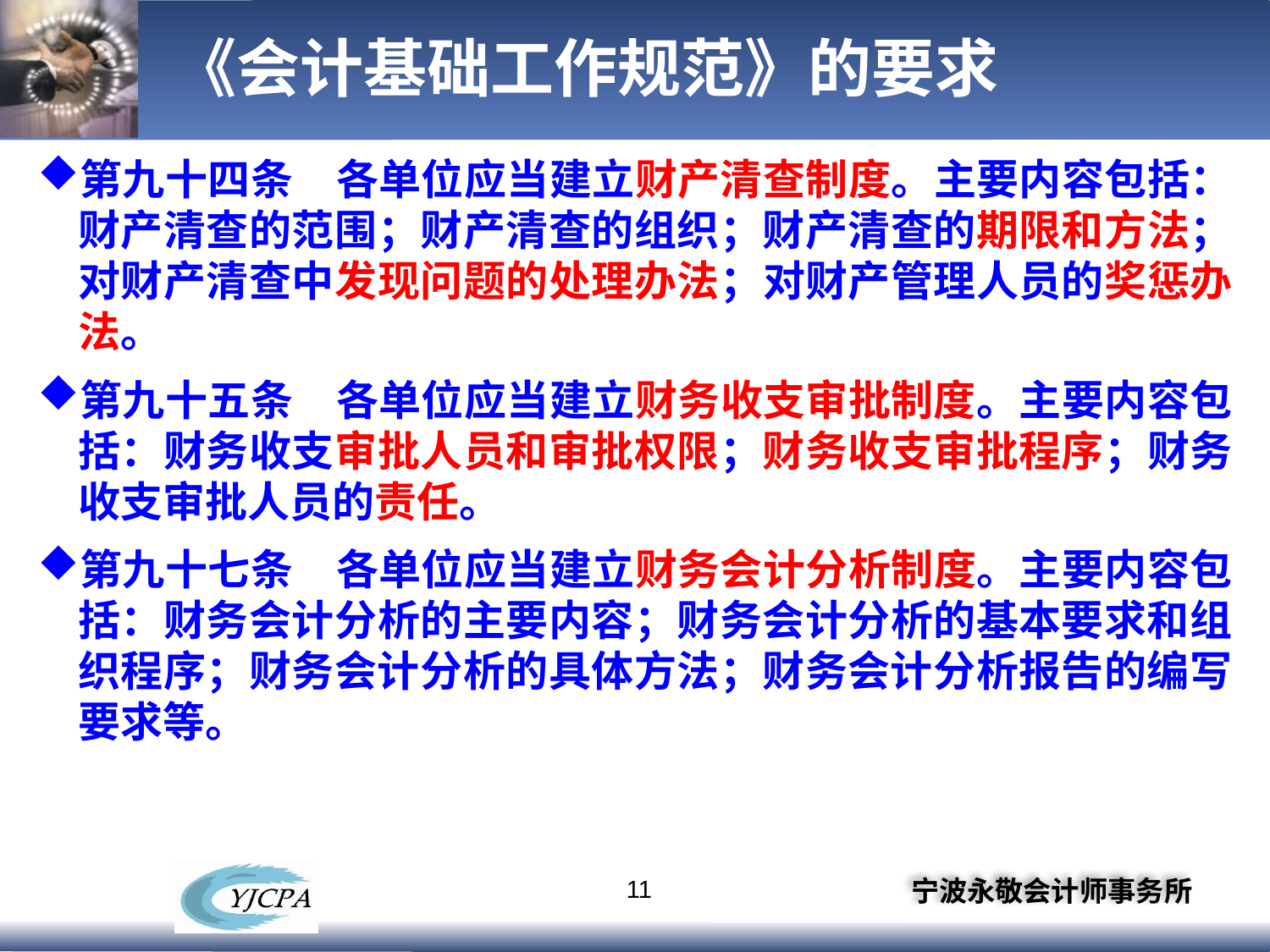

# 《会计基础工作规范》的要求
第九十四条　各单位应当建立财产清查制度。主要内容包括：财产清查的范围；财产清查的组织；财产清查的期限和方法；对财产清查中发现问题的处理办法；对财产管理人员的奖惩办法。
第九十五条　各单位应当建立财务收支审批制度。主要内容包括：财务收支审批人员和审批权限；财务收支审批程序；财务收支审批人员的责任。
第九十七条　各单位应当建立财务会计分析制度。主要内容包括：财务会计分析的主要内容；财务会计分析的基本要求和组织程序；财务会计分析的具体方法；财务会计分析报告的编写要求等。